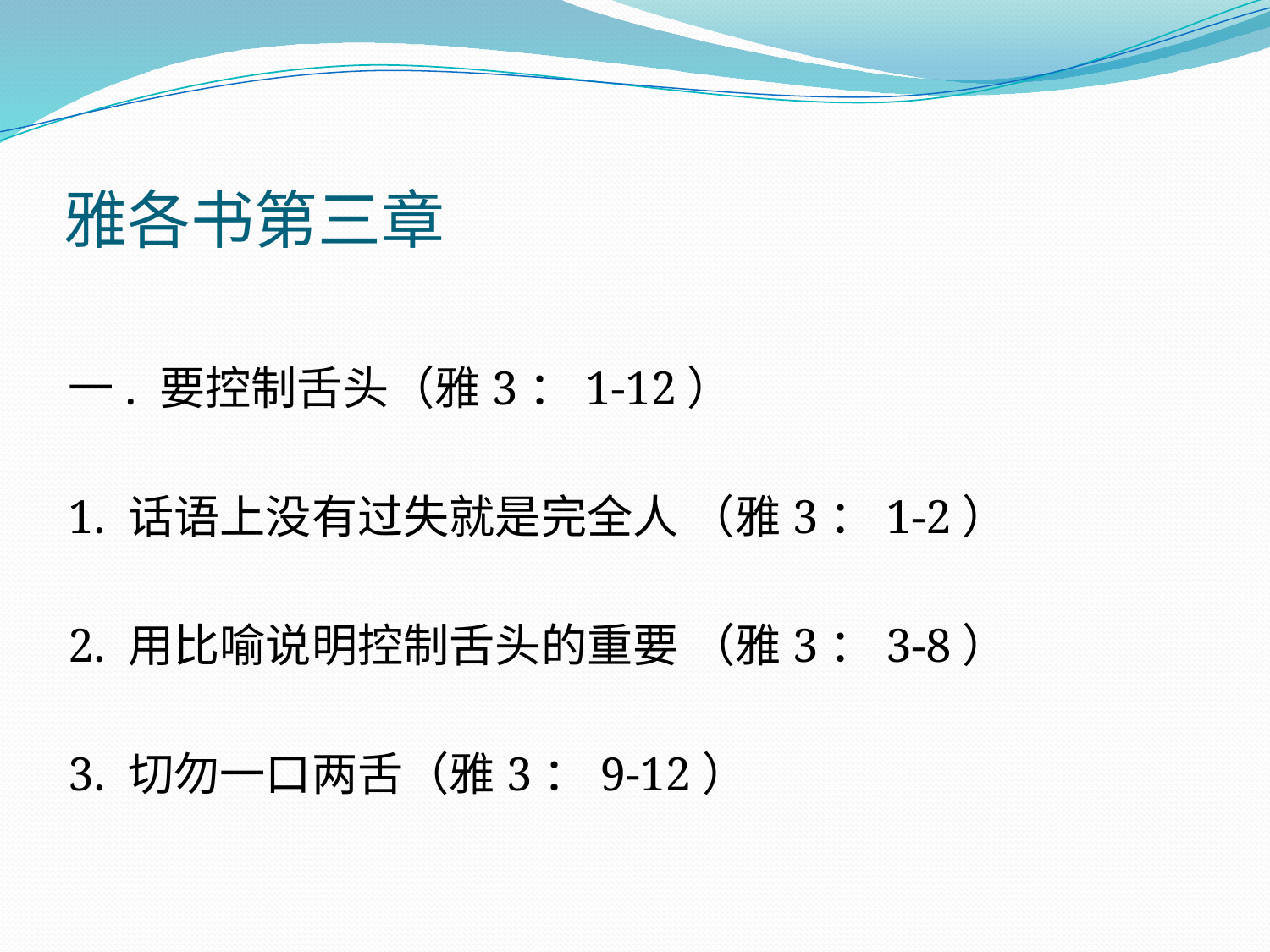

# 雅各书第三章
一. 要控制舌头（雅3：1-12）

1. 话语上没有过失就是完全人 （雅3：1-2）

2. 用比喻说明控制舌头的重要 （雅3：3-8）

3. 切勿一口两舌（雅3：9-12）